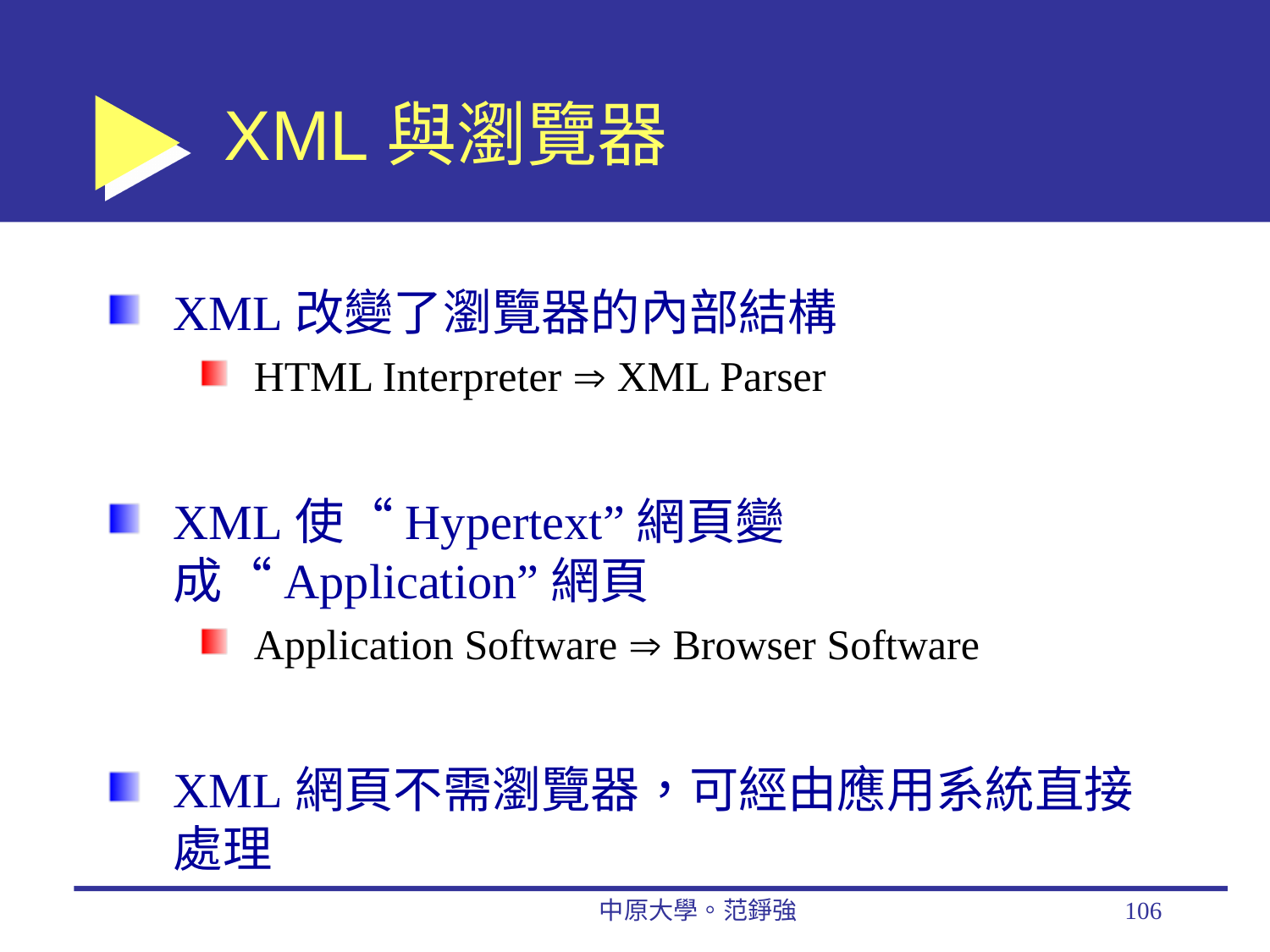

# XML與瀏覽器
XML改變了瀏覽器的內部結構
HTML Interpreter ⇒ XML Parser

XML使“Hypertext”網頁變成“Application”網頁
Application Software ⇒ Browser Software

XML網頁不需瀏覽器，可經由應用系統直接處理
中原大學。范錚強
106